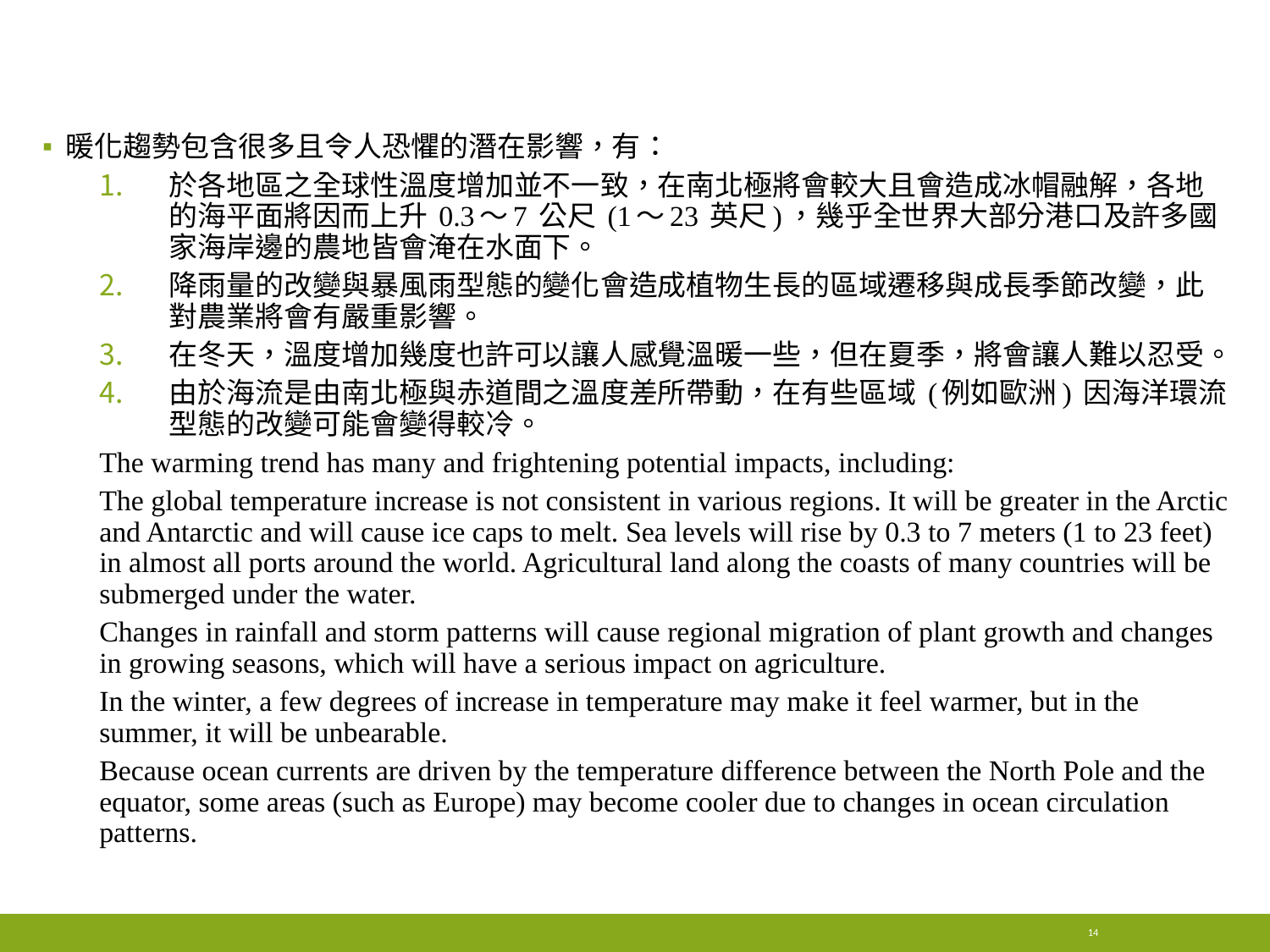

#
暖化趨勢包含很多且令人恐懼的潛在影響，有：
於各地區之全球性溫度增加並不一致，在南北極將會較大且會造成冰帽融解，各地的海平面將因而上升 0.3～7 公尺 (1～23 英尺)，幾乎全世界大部分港口及許多國家海岸邊的農地皆會淹在水面下。
降雨量的改變與暴風雨型態的變化會造成植物生長的區域遷移與成長季節改變，此對農業將會有嚴重影響。
在冬天，溫度增加幾度也許可以讓人感覺溫暖一些，但在夏季，將會讓人難以忍受。
由於海流是由南北極與赤道間之溫度差所帶動，在有些區域 (例如歐洲) 因海洋環流型態的改變可能會變得較冷。
The warming trend has many and frightening potential impacts, including:
The global temperature increase is not consistent in various regions. It will be greater in the Arctic and Antarctic and will cause ice caps to melt. Sea levels will rise by 0.3 to 7 meters (1 to 23 feet) in almost all ports around the world. Agricultural land along the coasts of many countries will be submerged under the water.
Changes in rainfall and storm patterns will cause regional migration of plant growth and changes in growing seasons, which will have a serious impact on agriculture.
In the winter, a few degrees of increase in temperature may make it feel warmer, but in the summer, it will be unbearable.
Because ocean currents are driven by the temperature difference between the North Pole and the equator, some areas (such as Europe) may become cooler due to changes in ocean circulation patterns.
14